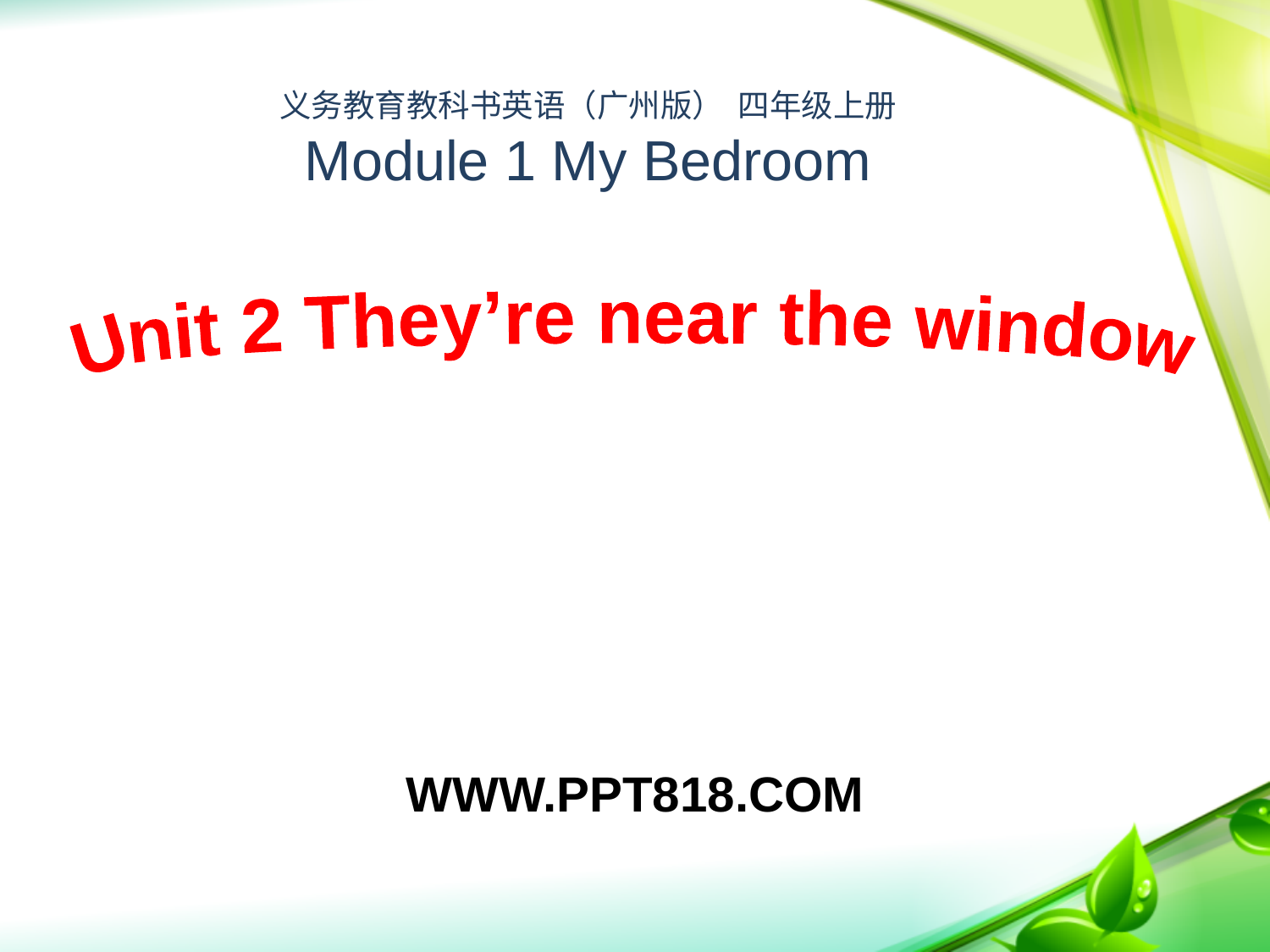

义务教育教科书英语（广州版）  四年级上册
Module 1 My Bedroom
Unit 2 They’re near the window
WWW.PPT818.COM